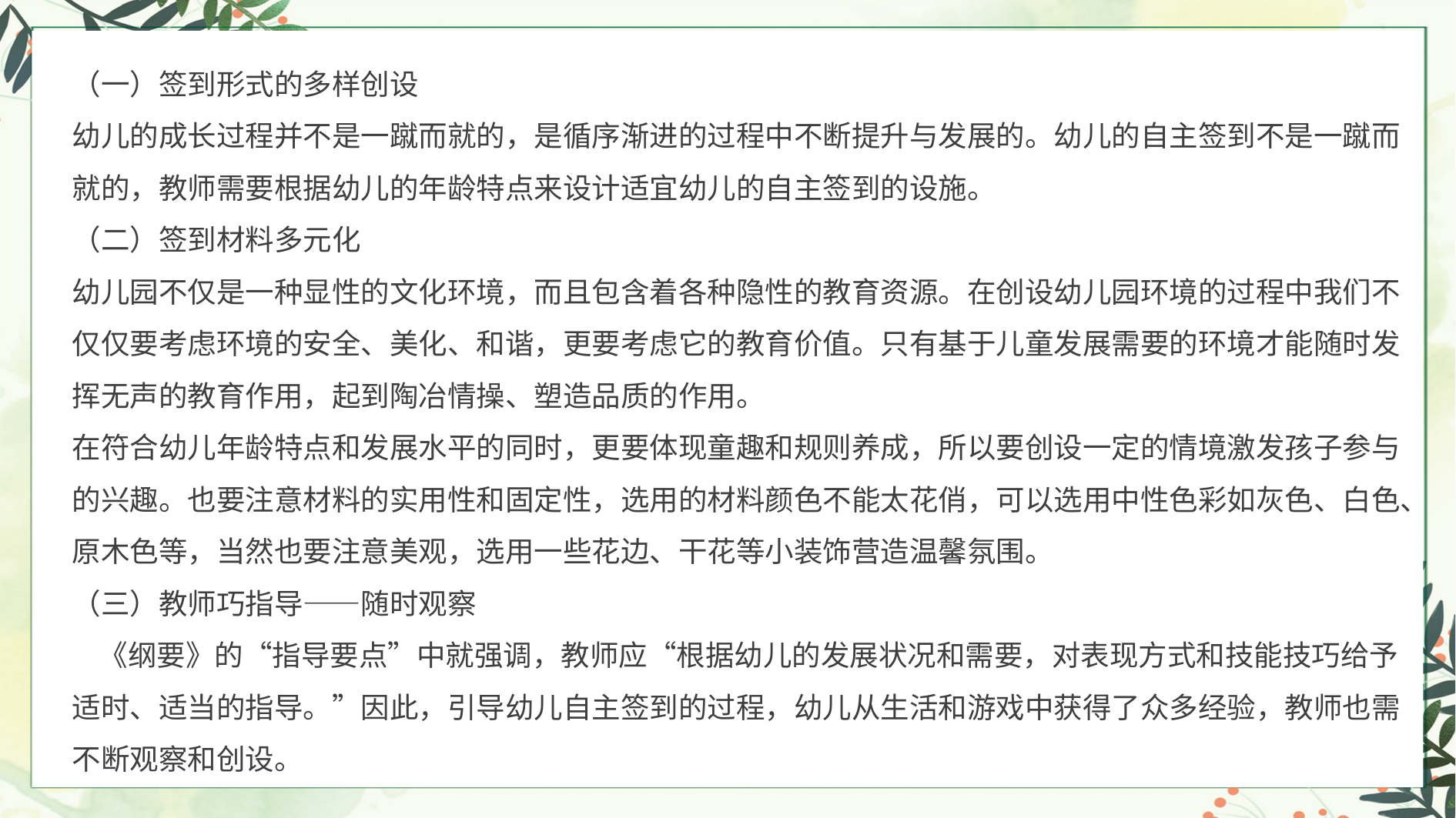

（一）签到形式的多样创设
幼儿的成长过程并不是一蹴而就的，是循序渐进的过程中不断提升与发展的。幼儿的自主签到不是一蹴而就的，教师需要根据幼儿的年龄特点来设计适宜幼儿的自主签到的设施。
（二）签到材料多元化
幼儿园不仅是一种显性的文化环境，而且包含着各种隐性的教育资源。在创设幼儿园环境的过程中我们不仅仅要考虑环境的安全、美化、和谐，更要考虑它的教育价值。只有基于儿童发展需要的环境才能随时发挥无声的教育作用，起到陶冶情操、塑造品质的作用。
在符合幼儿年龄特点和发展水平的同时，更要体现童趣和规则养成，所以要创设一定的情境激发孩子参与的兴趣。也要注意材料的实用性和固定性，选用的材料颜色不能太花俏，可以选用中性色彩如灰色、白色、原木色等，当然也要注意美观，选用一些花边、干花等小装饰营造温馨氛围。
（三）教师巧指导——随时观察
   《纲要》的“指导要点”中就强调，教师应“根据幼儿的发展状况和需要，对表现方式和技能技巧给予适时、适当的指导。”因此，引导幼儿自主签到的过程，幼儿从生活和游戏中获得了众多经验，教师也需不断观察和创设。